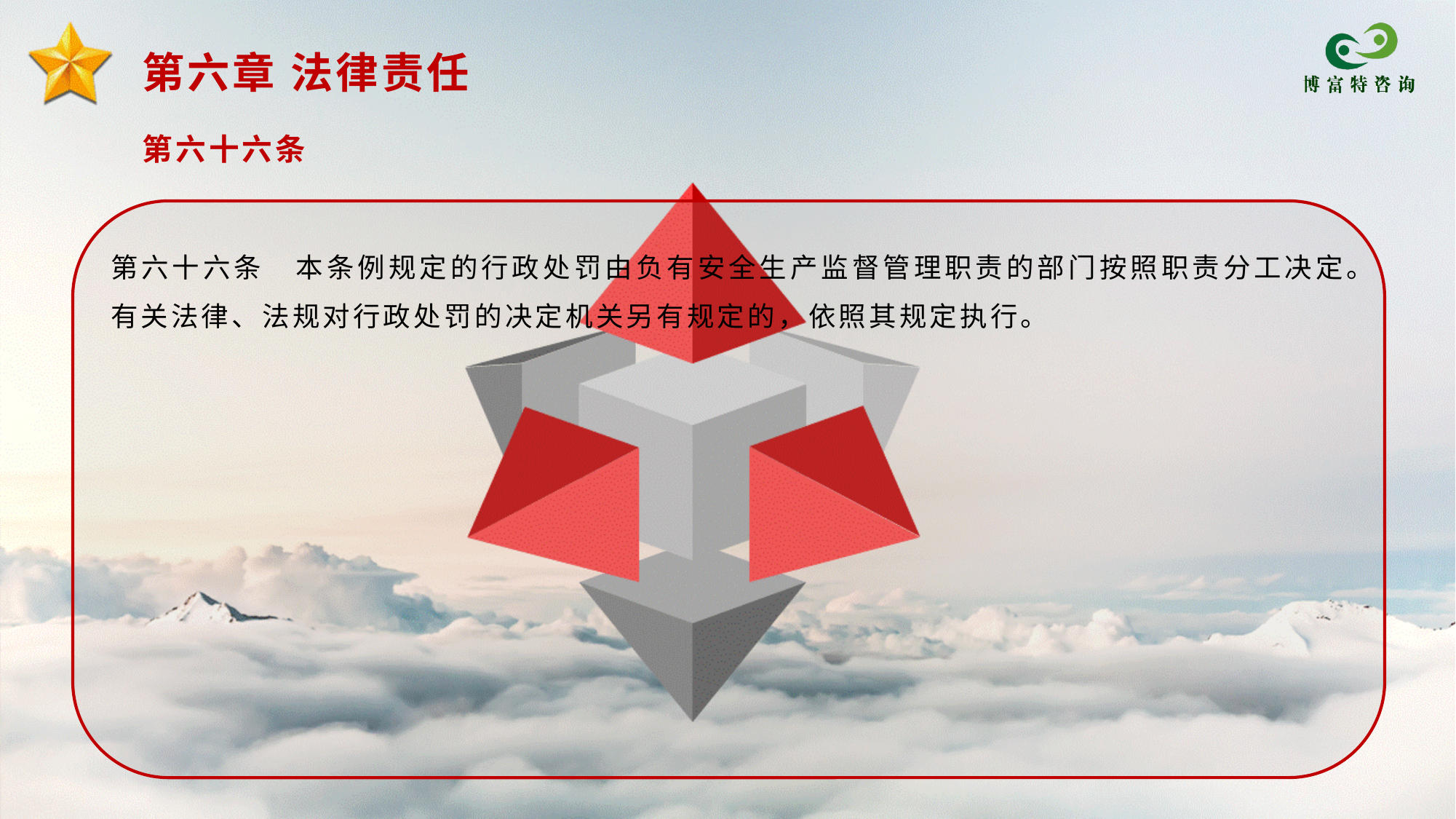

第六章 法律责任
第六十六条
第六十六条　本条例规定的行政处罚由负有安全生产监督管理职责的部门按照职责分工决定。有关法律、法规对行政处罚的决定机关另有规定的，依照其规定执行。